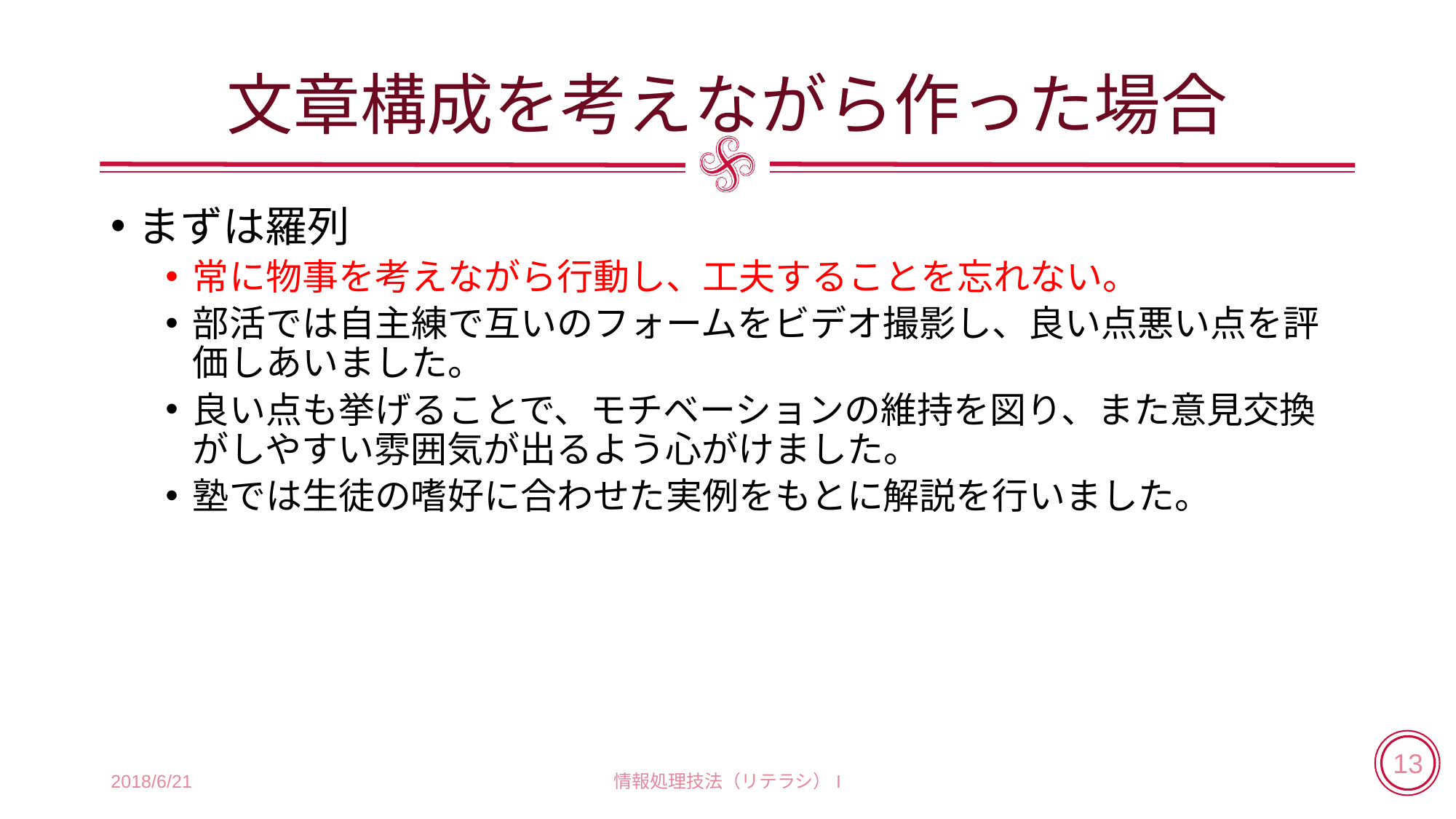

# 文章構成を考えながら作った場合
まずは羅列
常に物事を考えながら行動し、工夫することを忘れない。
部活では自主練で互いのフォームをビデオ撮影し、良い点悪い点を評価しあいました。
良い点も挙げることで、モチベーションの維持を図り、また意見交換がしやすい雰囲気が出るよう心がけました。
塾では生徒の嗜好に合わせた実例をもとに解説を行いました。

2018/6/21
情報処理技法（リテラシ）I